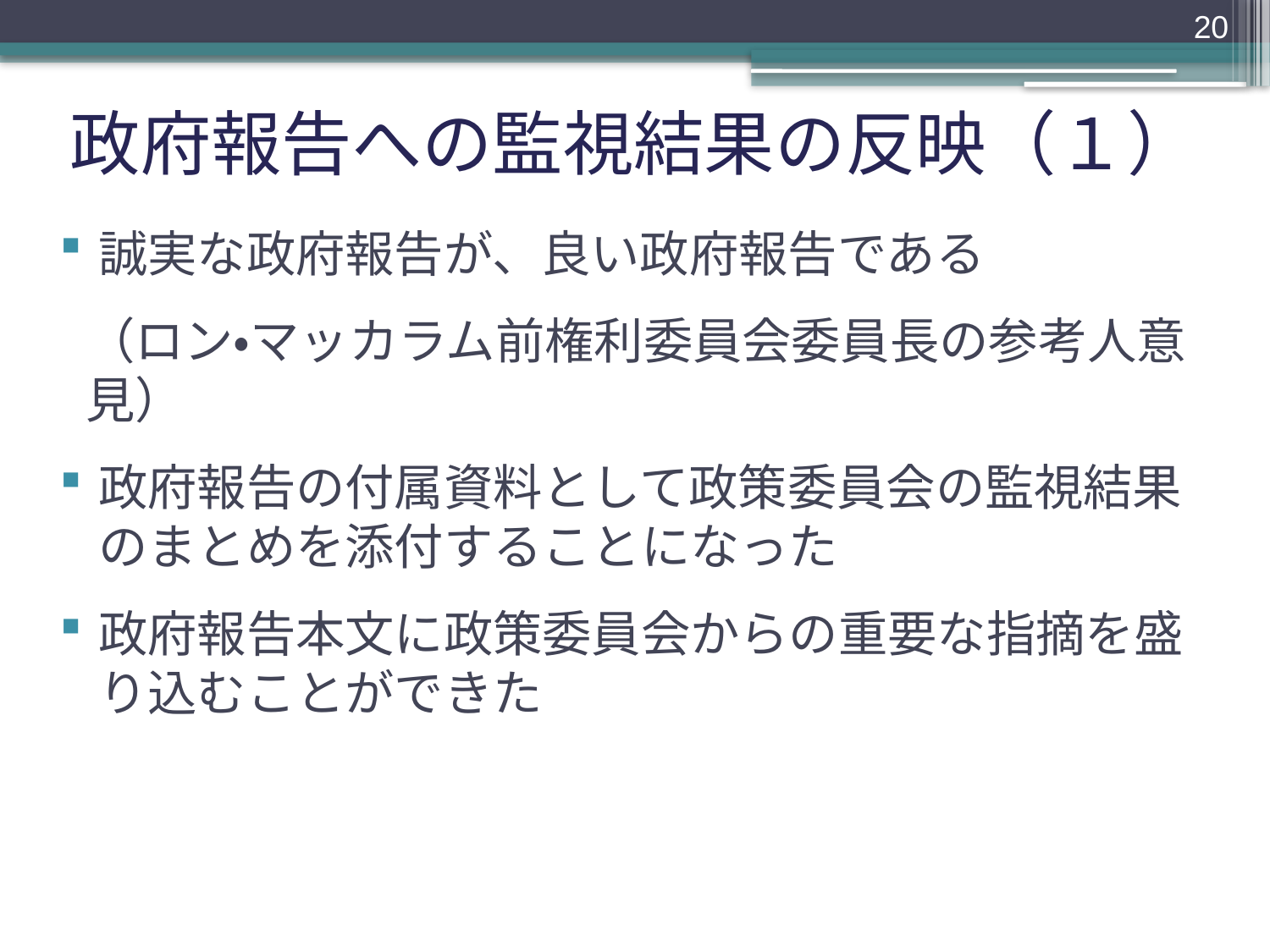

20
# 政府報告への監視結果の反映（１）
誠実な政府報告が、良い政府報告である
（ロン・マッカラム前権利委員会委員長の参考人意見）
政府報告の付属資料として政策委員会の監視結果のまとめを添付することになった
政府報告本文に政策委員会からの重要な指摘を盛り込むことができた